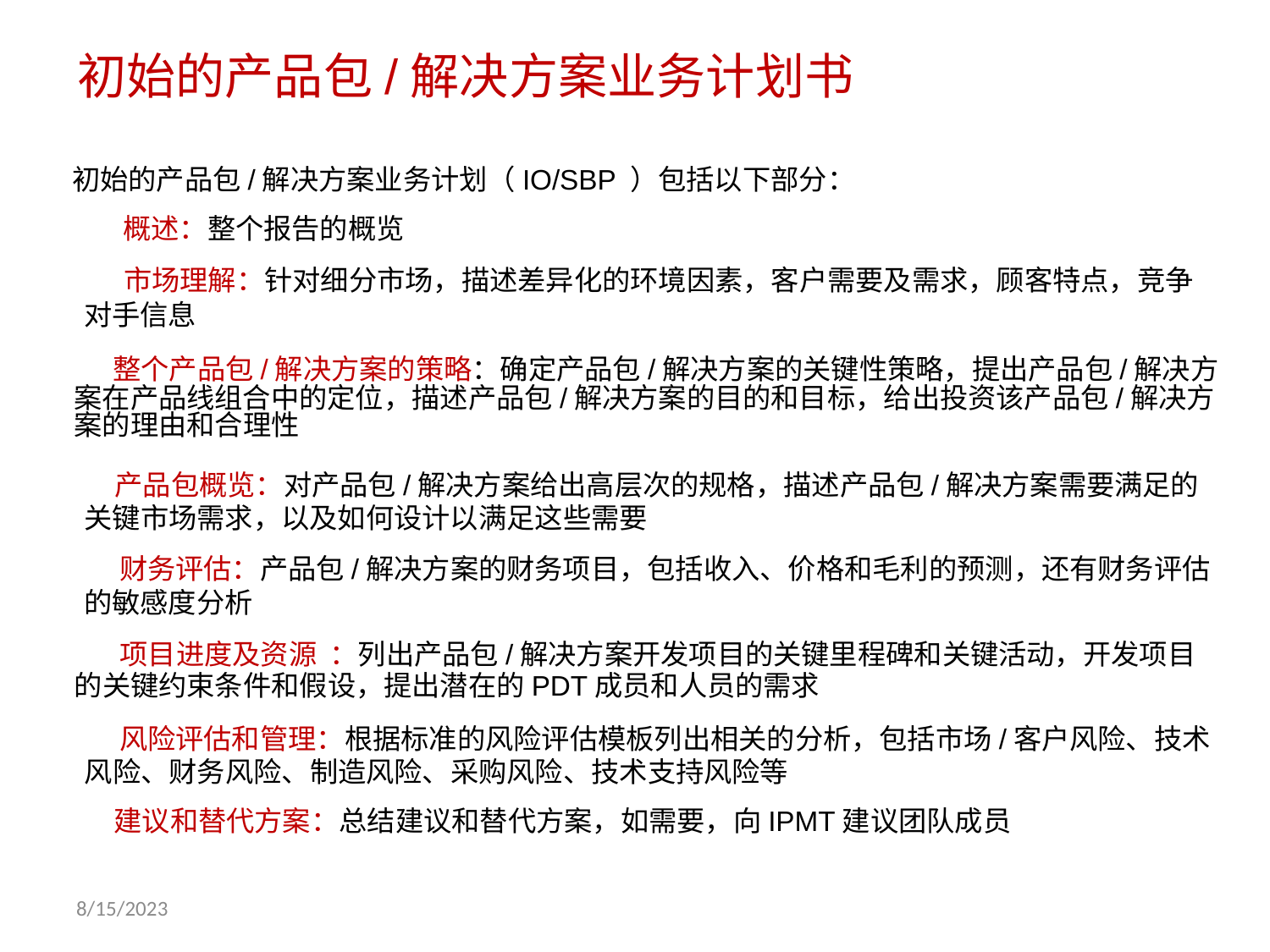

初始的产品包/解决方案业务计划书
初始的产品包/解决方案业务计划（IO/SBP ）包括以下部分：
概述：整个报告的概览
市场理解：针对细分市场，描述差异化的环境因素，客户需要及需求，顾客特点，竞争
对手信息
	整个产品包/解决方案的策略：确定产品包/解决方案的关键性策略，提出产品包/解决方
案在产品线组合中的定位，描述产品包/解决方案的目的和目标，给出投资该产品包/解决方
案的理由和合理性
产品包概览：对产品包/解决方案给出高层次的规格，描述产品包/解决方案需要满足的
关键市场需求，以及如何设计以满足这些需要
财务评估：产品包/解决方案的财务项目，包括收入、价格和毛利的预测，还有财务评估
的敏感度分析
项目进度及资源  ：列出产品包/解决方案开发项目的关键里程碑和关键活动，开发项目
的关键约束条件和假设，提出潜在的PDT成员和人员的需求
风险评估和管理：根据标准的风险评估模板列出相关的分析，包括市场/客户风险、技术
风险、财务风险、制造风险、采购风险、技术支持风险等
建议和替代方案：总结建议和替代方案，如需要，向IPMT建议团队成员
8/15/2023